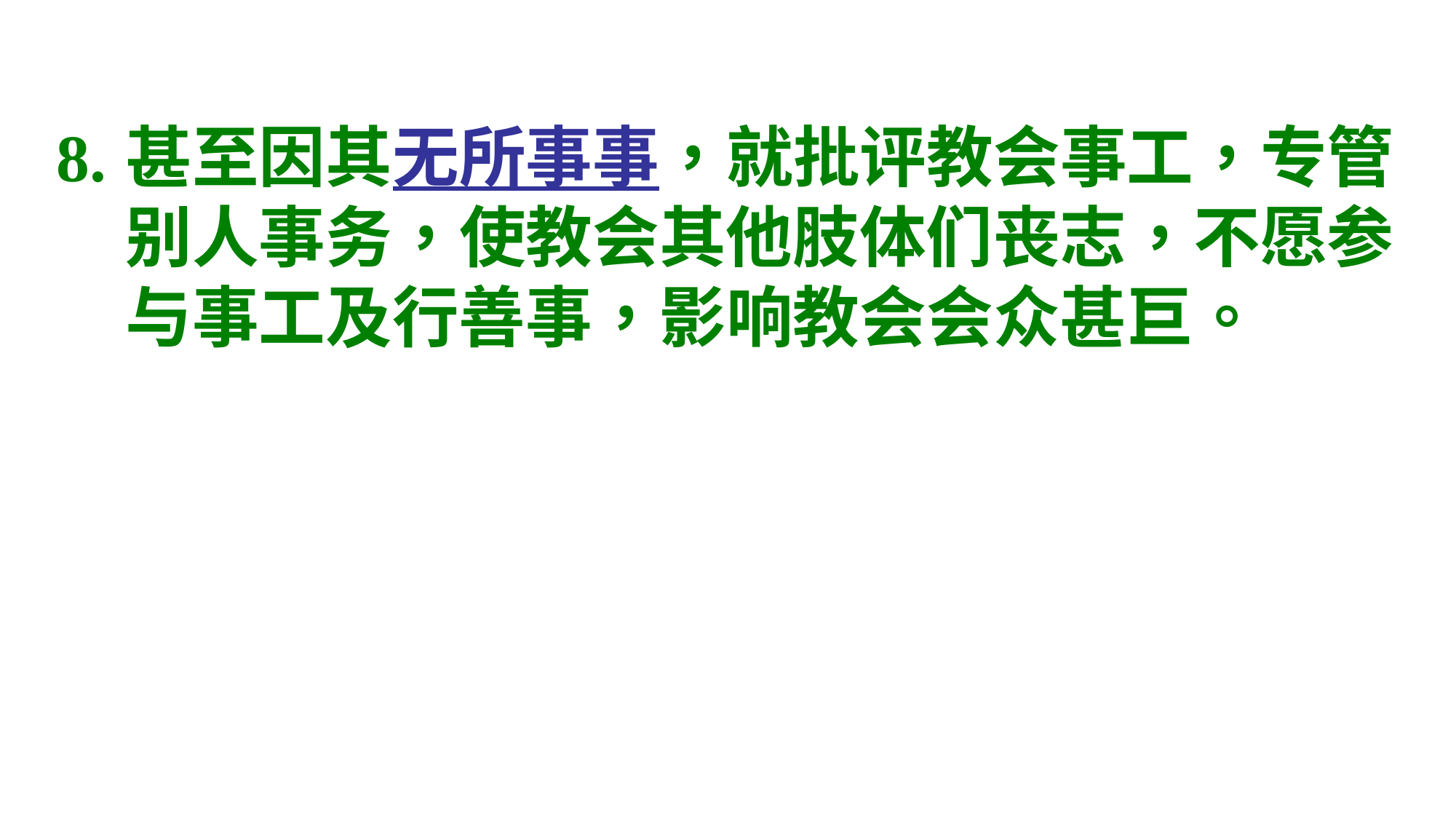

8.	甚至因其无所事事，就批评教会事工，专管别人事务，使教会其他肢体们丧志，不愿参与事工及行善事，影响教会会众甚巨。